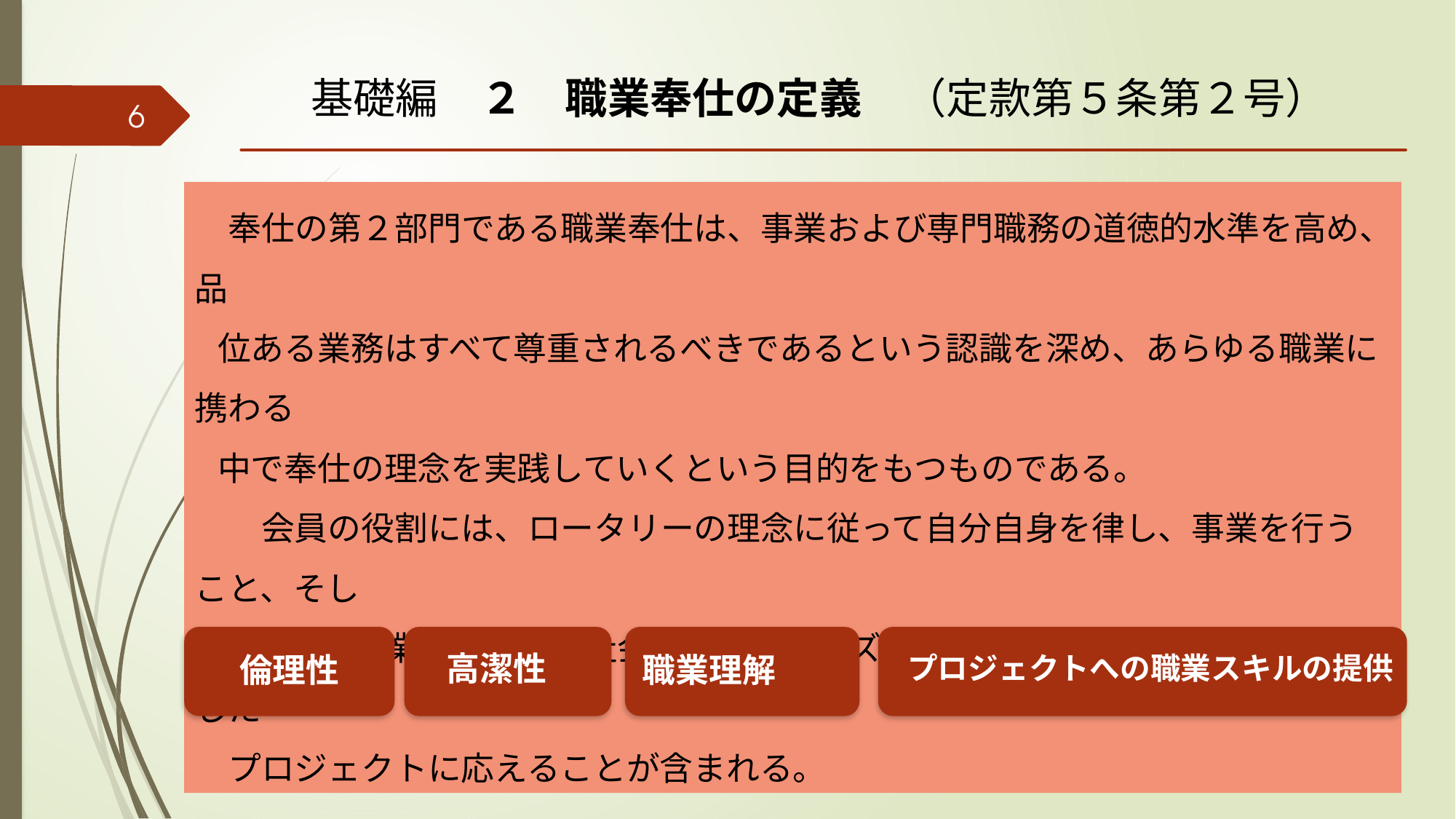

基礎編　２　職業奉仕の定義　（定款第５条第２号）

6
　 奉仕の第２部門である職業奉仕は、事業および専門職務の道徳的水準を高め、品
  位ある業務はすべて尊重されるべきであるという認識を深め、あらゆる職業に携わる
  中で奉仕の理念を実践していくという目的をもつものである。
　　会員の役割には、ロータリーの理念に従って自分自身を律し、事業を行うこと、そし
  て自己の職業上の手腕を社会の問題やニーズに役立てるために、クラブが開発した
　プロジェクトに応えることが含まれる。

倫理性

高潔性

職業理解

プロジェクトへの職業スキルの提供